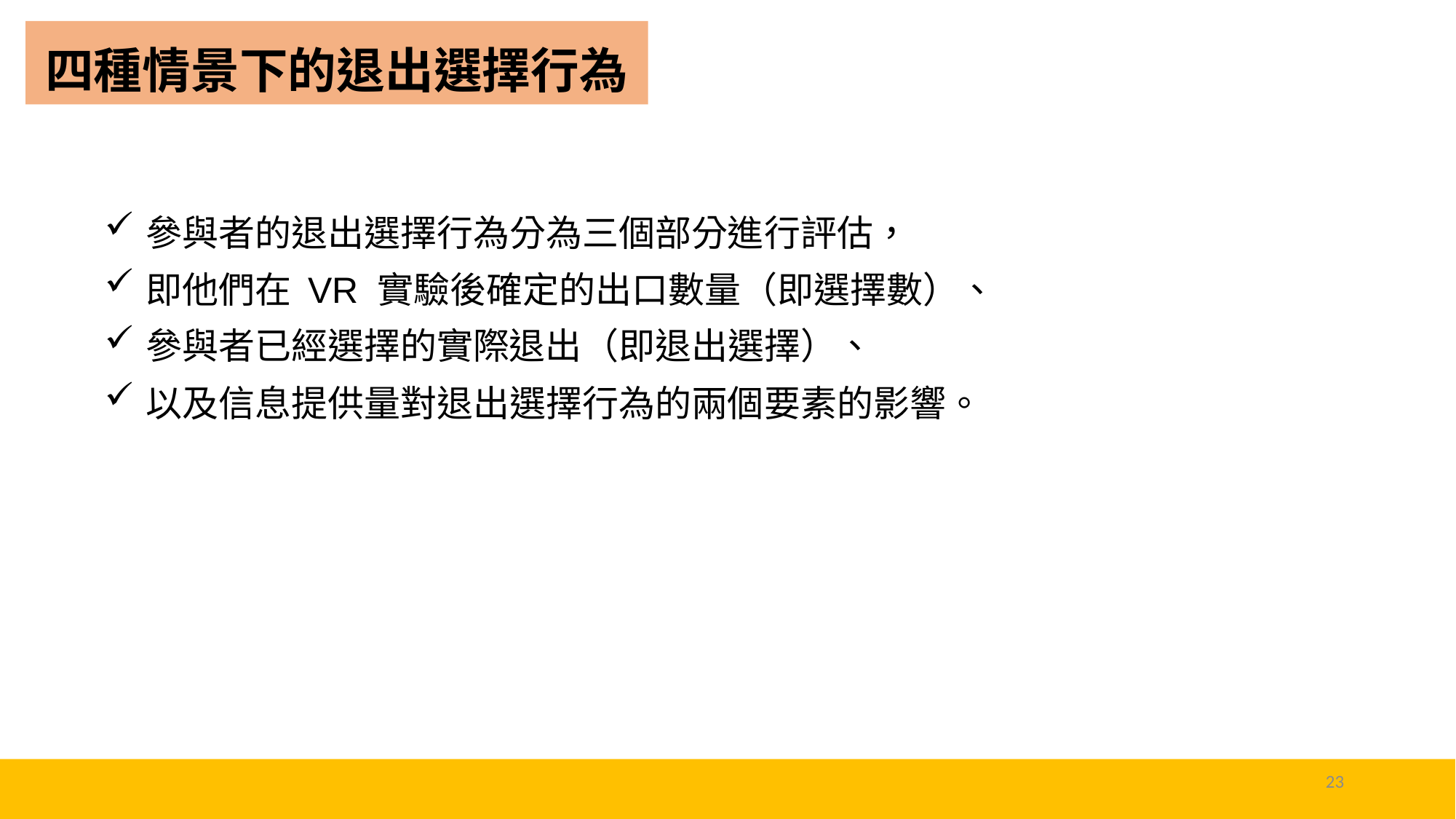

# 四種情景下的退出選擇行為
參與者的退出選擇行為分為三個部分進行評估，
即他們在 VR 實驗後確定的出口數量（即選擇數）、
參與者已經選擇的實際退出（即退出選擇）、
以及信息提供量對退出選擇行為的兩個要素的影響。

23